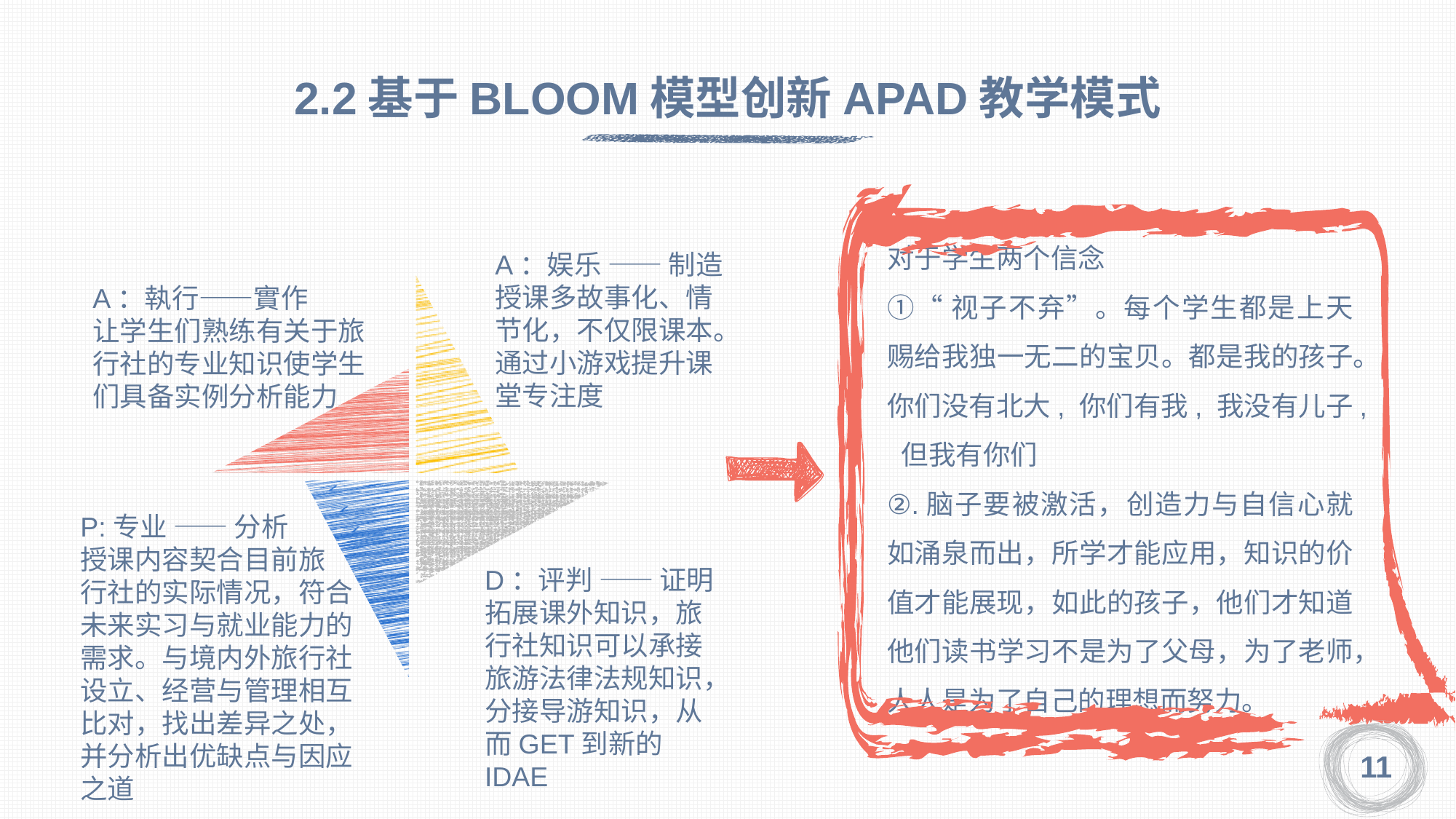

2.2基于BLOOM模型创新APAD教学模式

对于学生两个信念
①“视子不弃”。每个学生都是上天赐给我独一无二的宝贝。都是我的孩子。你们没有北大, 你们有我, 我没有儿子, 但我有你们
②.脑子要被激活，创造力与自信心就如涌泉而出，所学才能应用，知识的价值才能展现，如此的孩子，他们才知道他们读书学习不是为了父母，为了老师，人人是为了自己的理想而努力。
A：娱乐 —— 制造
授课多故事化、情节化，不仅限课本。通过小游戏提升课堂专注度
A：執行——實作
让学生们熟练有关于旅行社的专业知识使学生们具备实例分析能力

P:专业 —— 分析
授课内容契合目前旅
行社的实际情况，符合
未来实习与就业能力的
需求。与境内外旅行社
设立、经营与管理相互
比对，找出差异之处，
并分析出优缺点与因应
之道
D：评判 —— 证明
拓展课外知识，旅行社知识可以承接旅游法律法规知识，分接导游知识，从而GET到新的IDAE

11